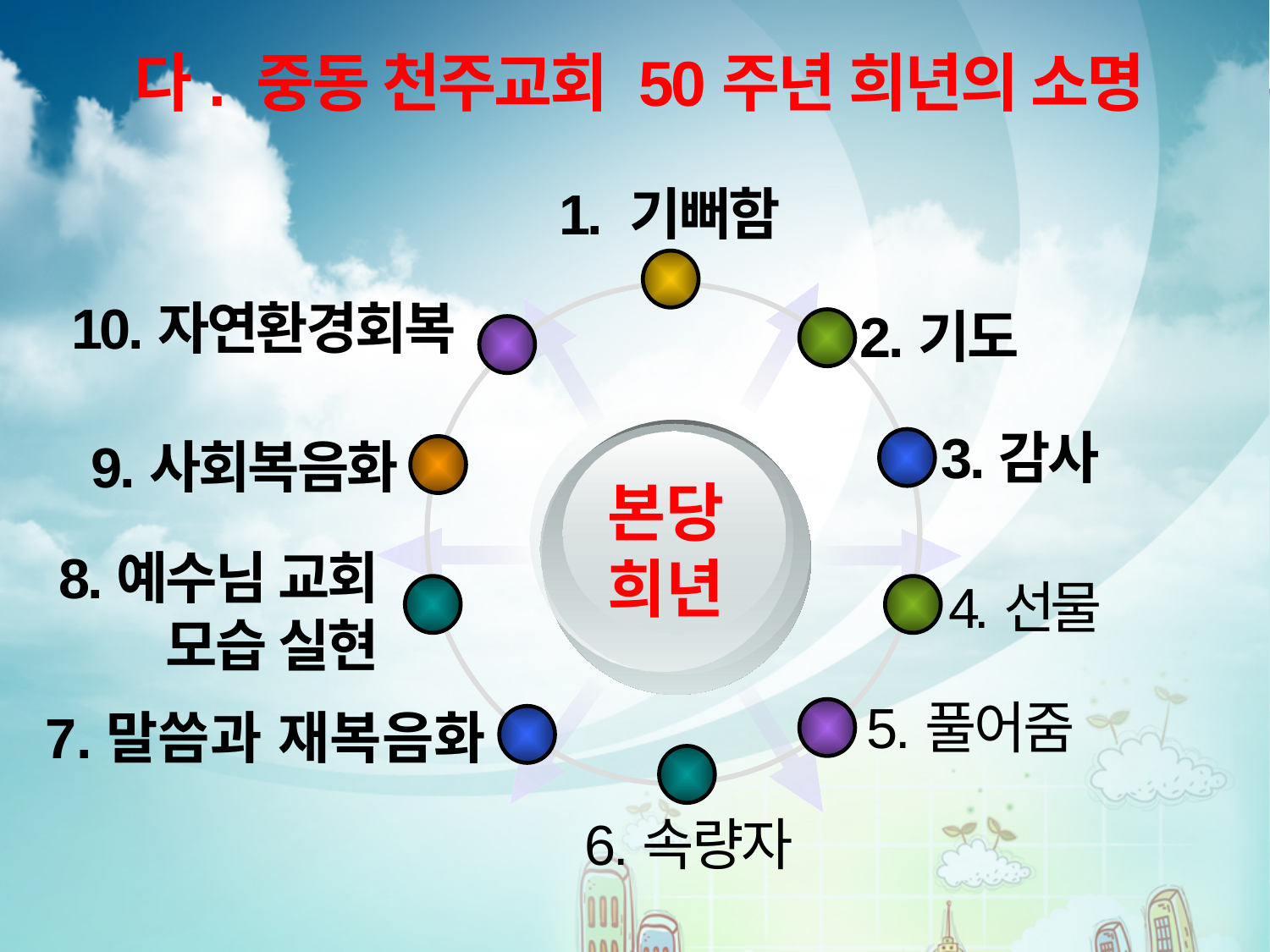

다. 중동 천주교회 50주년 희년의 소명
1. 기뻐함

10.자연환경회복
2.기도

3.감사
9.사회복음화
본당
희년
8.예수님 교회
모습 실현
4.선물

5.풀어줌
7.말씀과 재복음화

6.속량자